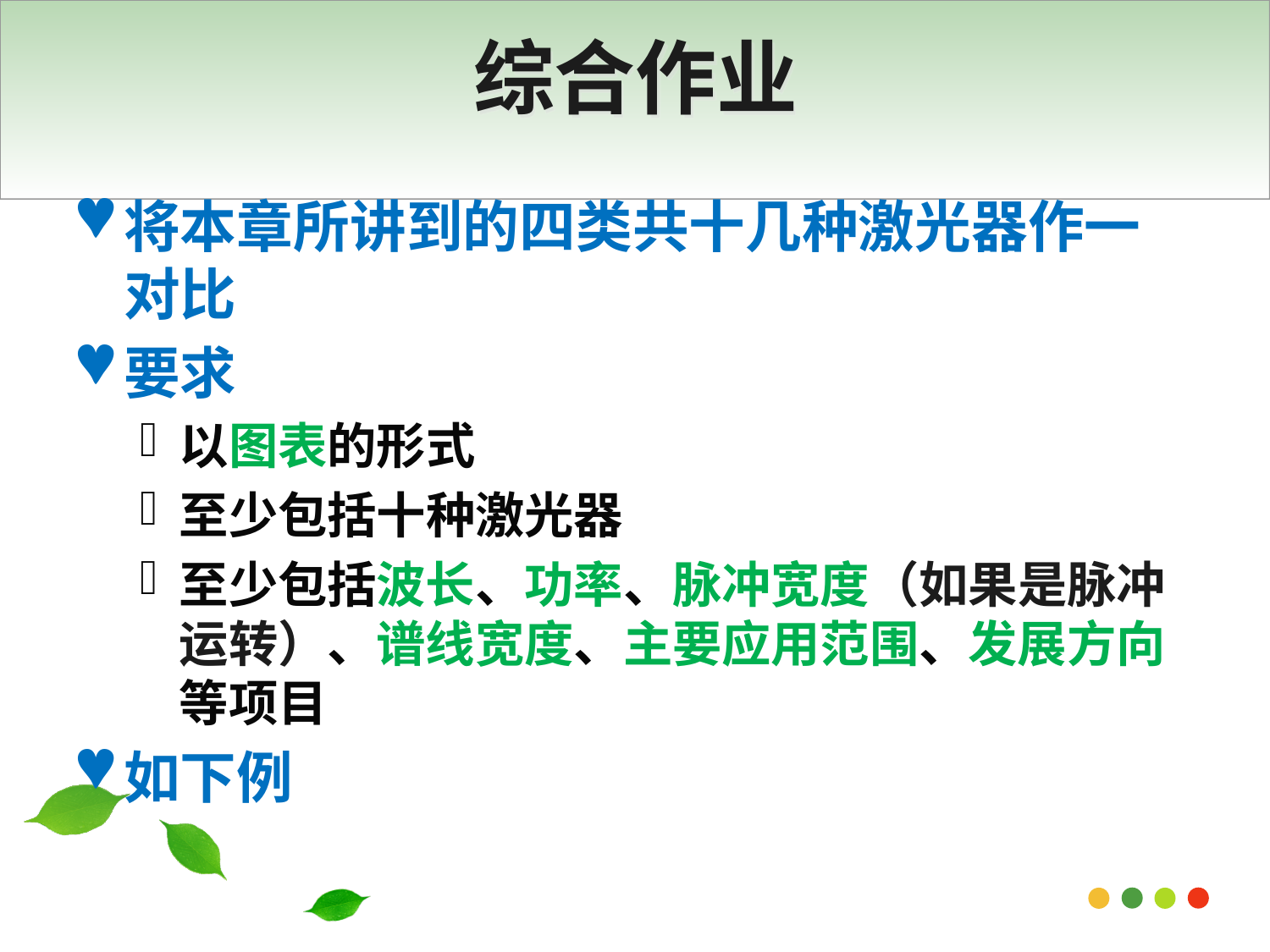

# 综合作业
将本章所讲到的四类共十几种激光器作一对比
要求
以图表的形式
至少包括十种激光器
至少包括波长、功率、脉冲宽度（如果是脉冲运转）、谱线宽度、主要应用范围、发展方向等项目
如下例